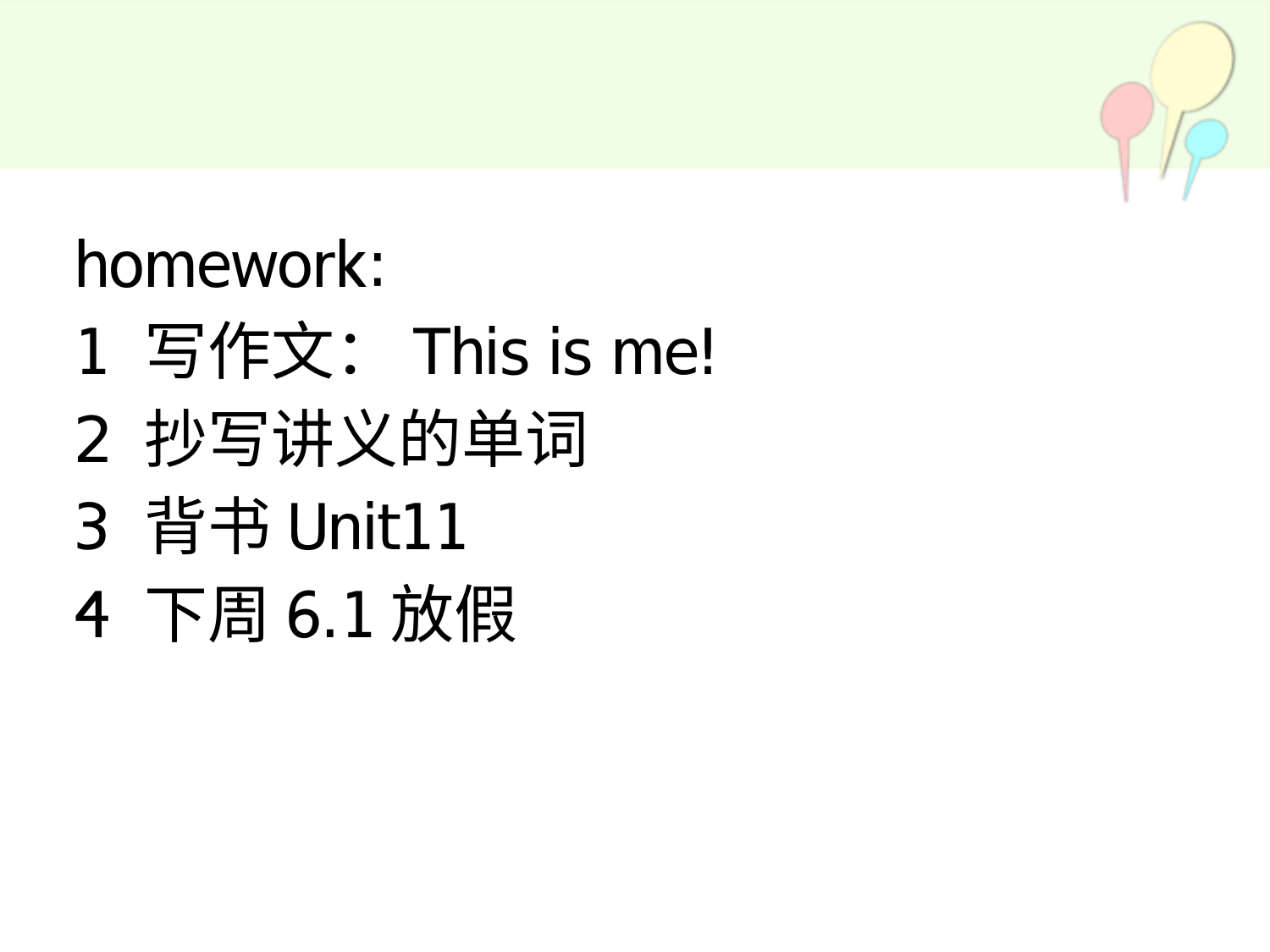

homework:
1 写作文：This is me!
2 抄写讲义的单词
3 背书Unit11
4 下周6.1放假